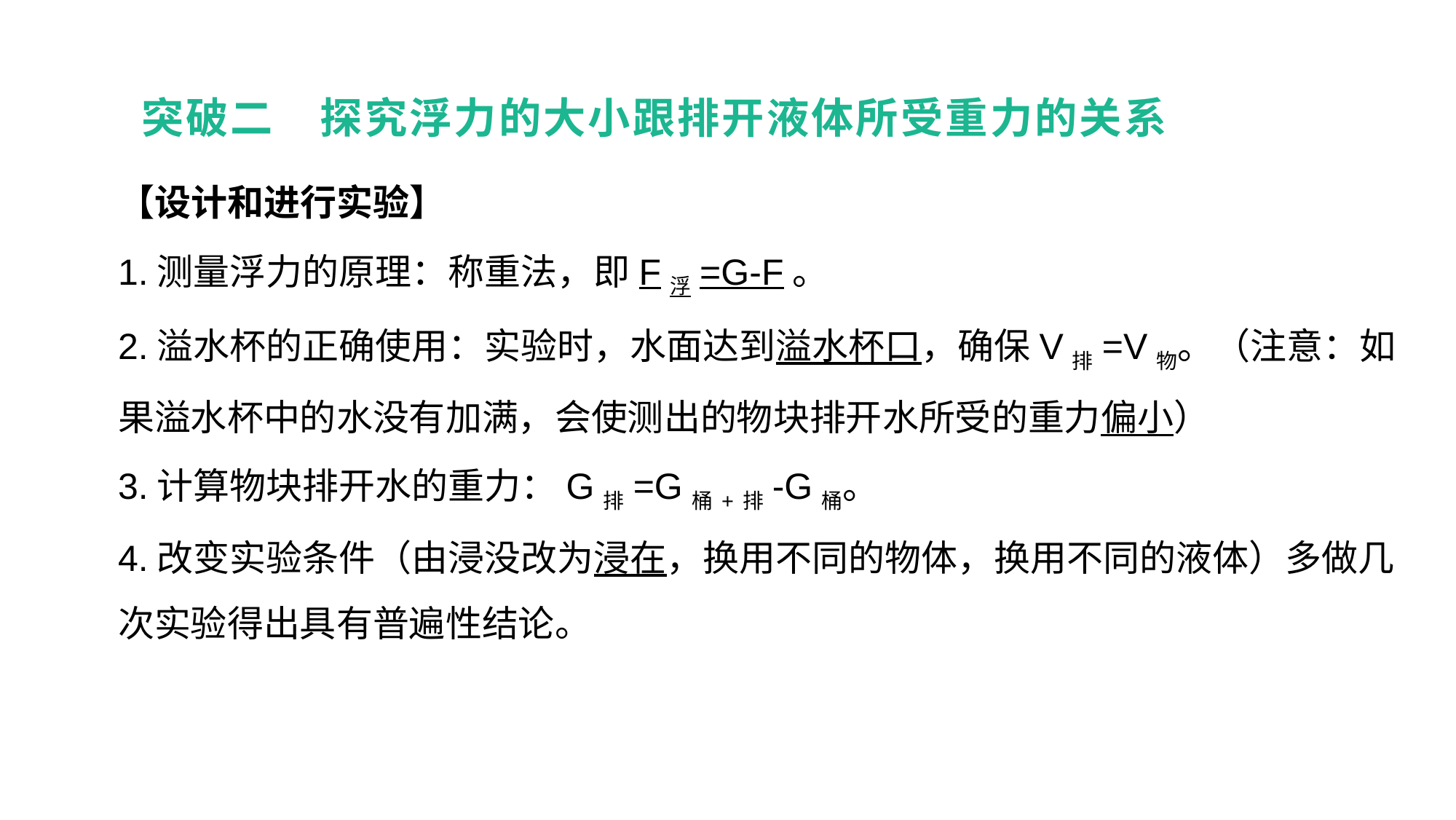

突破二　探究浮力的大小跟排开液体所受重力的关系
【设计和进行实验】
1.测量浮力的原理：称重法，即F浮=G-F。
2.溢水杯的正确使用：实验时，水面达到溢水杯口，确保V排=V物。（注意：如果溢水杯中的水没有加满，会使测出的物块排开水所受的重力偏小）
3.计算物块排开水的重力：G排=G桶+排-G桶。
4.改变实验条件（由浸没改为浸在，换用不同的物体，换用不同的液体）多做几次实验得出具有普遍性结论。
实验突破 素养提升